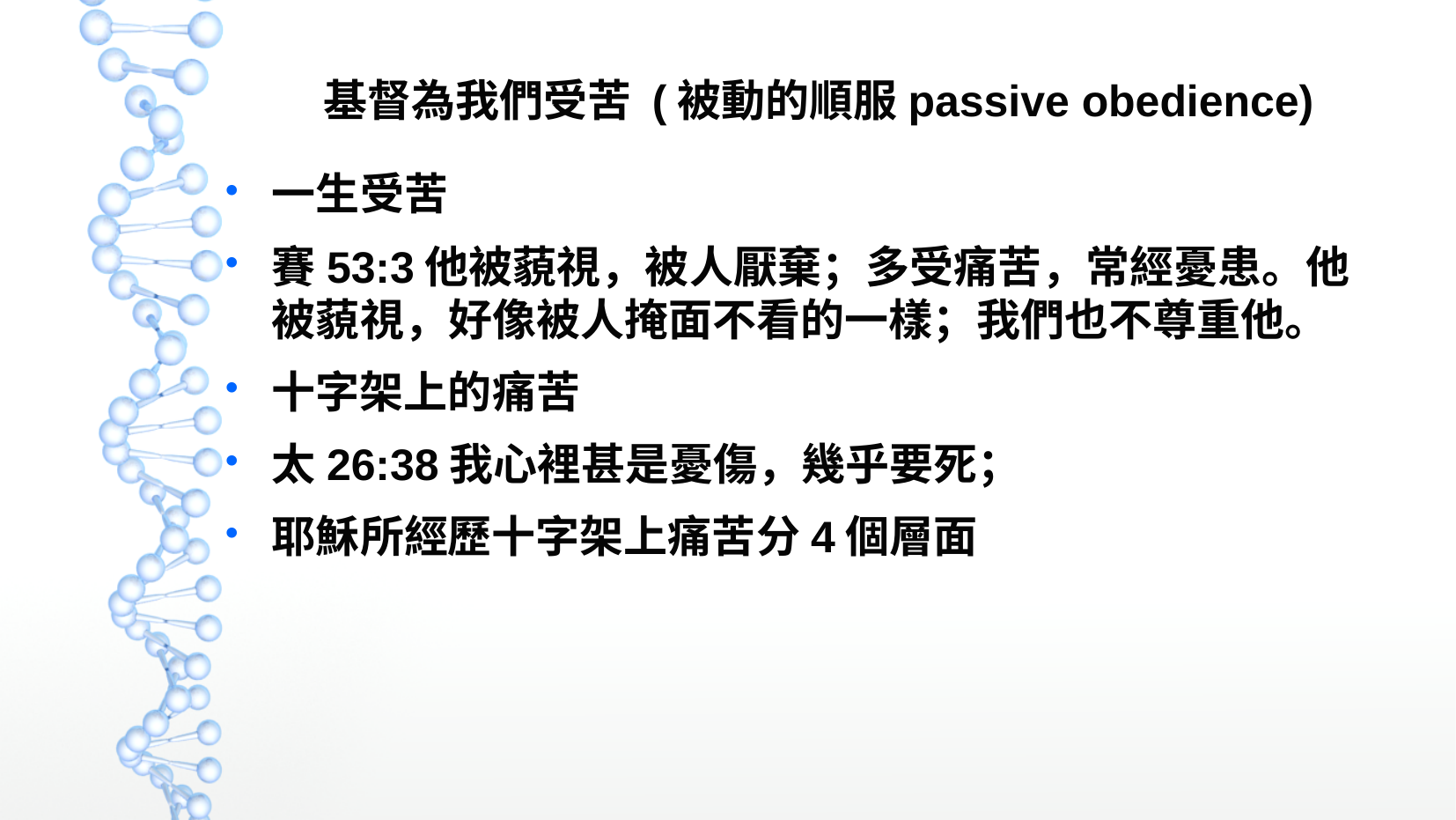

基督為我們受苦 (被動的順服passive obedience)
一生受苦
賽53:3他被藐視，被人厭棄；多受痛苦，常經憂患。他被藐視，好像被人掩面不看的一樣；我們也不尊重他。
十字架上的痛苦
太26:38我心裡甚是憂傷，幾乎要死；
耶穌所經歷十字架上痛苦分4個層面